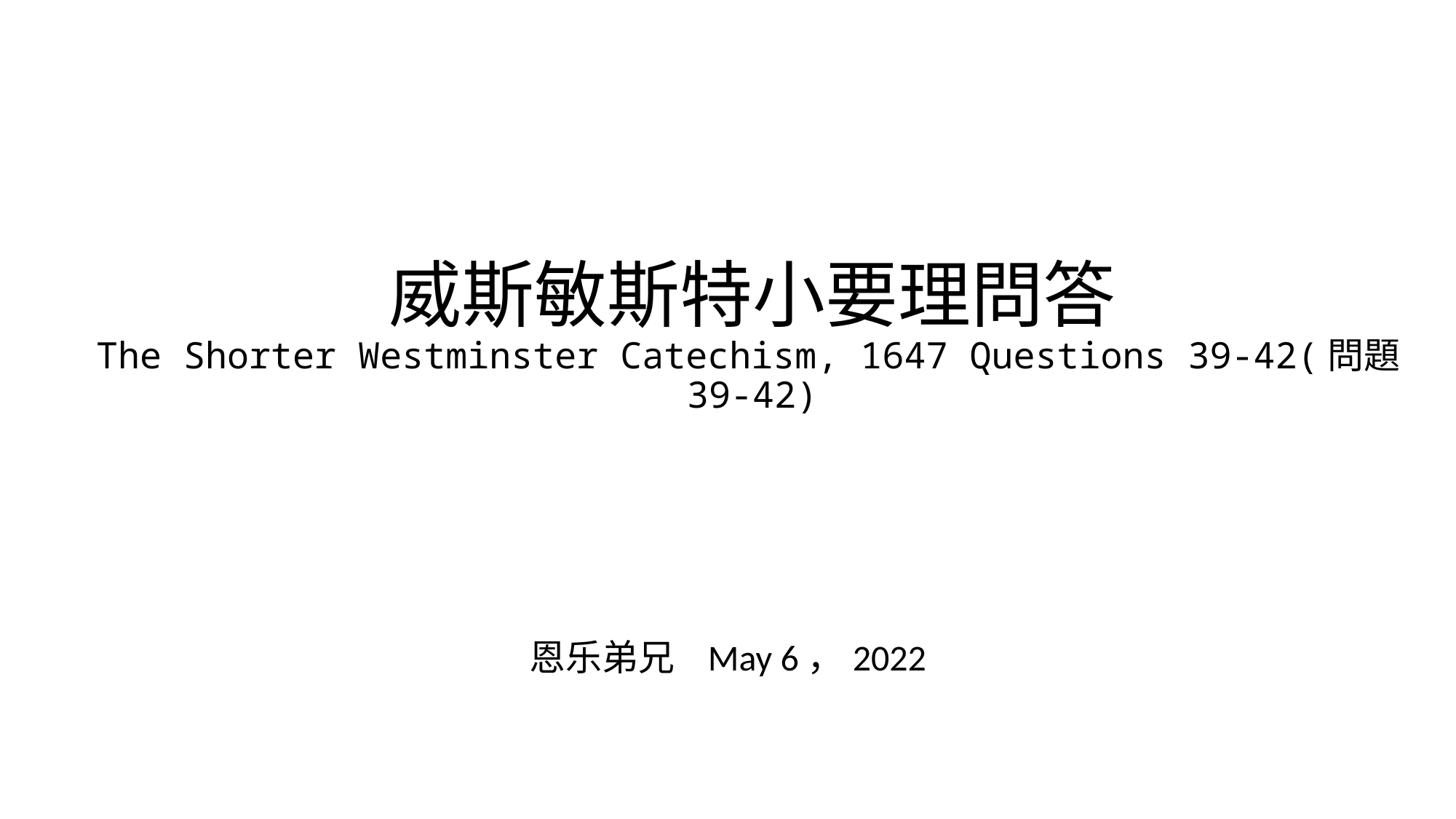

# 威斯敏斯特小要理問答 The Shorter Westminster Catechism, 1647 Questions 39-42(問題39-42)

恩乐弟兄   May 6，2022